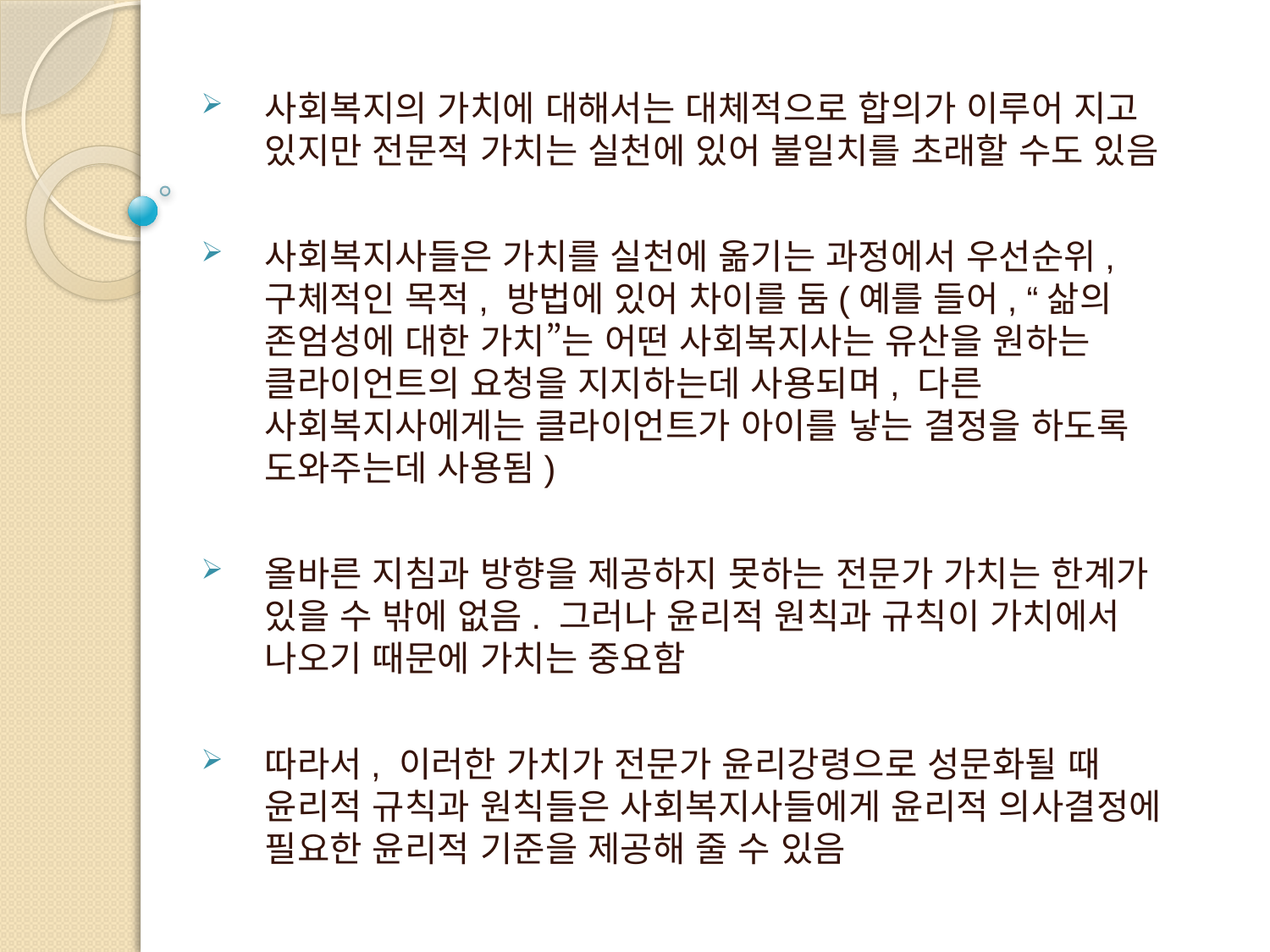

사회복지의 가치에 대해서는 대체적으로 합의가 이루어 지고 있지만 전문적 가치는 실천에 있어 불일치를 초래할 수도 있음

사회복지사들은 가치를 실천에 옮기는 과정에서 우선순위, 구체적인 목적, 방법에 있어 차이를 둠(예를 들어, “삶의 존엄성에 대한 가치”는 어떤 사회복지사는 유산을 원하는 클라이언트의 요청을 지지하는데 사용되며, 다른 사회복지사에게는 클라이언트가 아이를 낳는 결정을 하도록 도와주는데 사용됨)

올바른 지침과 방향을 제공하지 못하는 전문가 가치는 한계가 있을 수 밖에 없음. 그러나 윤리적 원칙과 규칙이 가치에서 나오기 때문에 가치는 중요함

따라서, 이러한 가치가 전문가 윤리강령으로 성문화될 때 윤리적 규칙과 원칙들은 사회복지사들에게 윤리적 의사결정에 필요한 윤리적 기준을 제공해 줄 수 있음